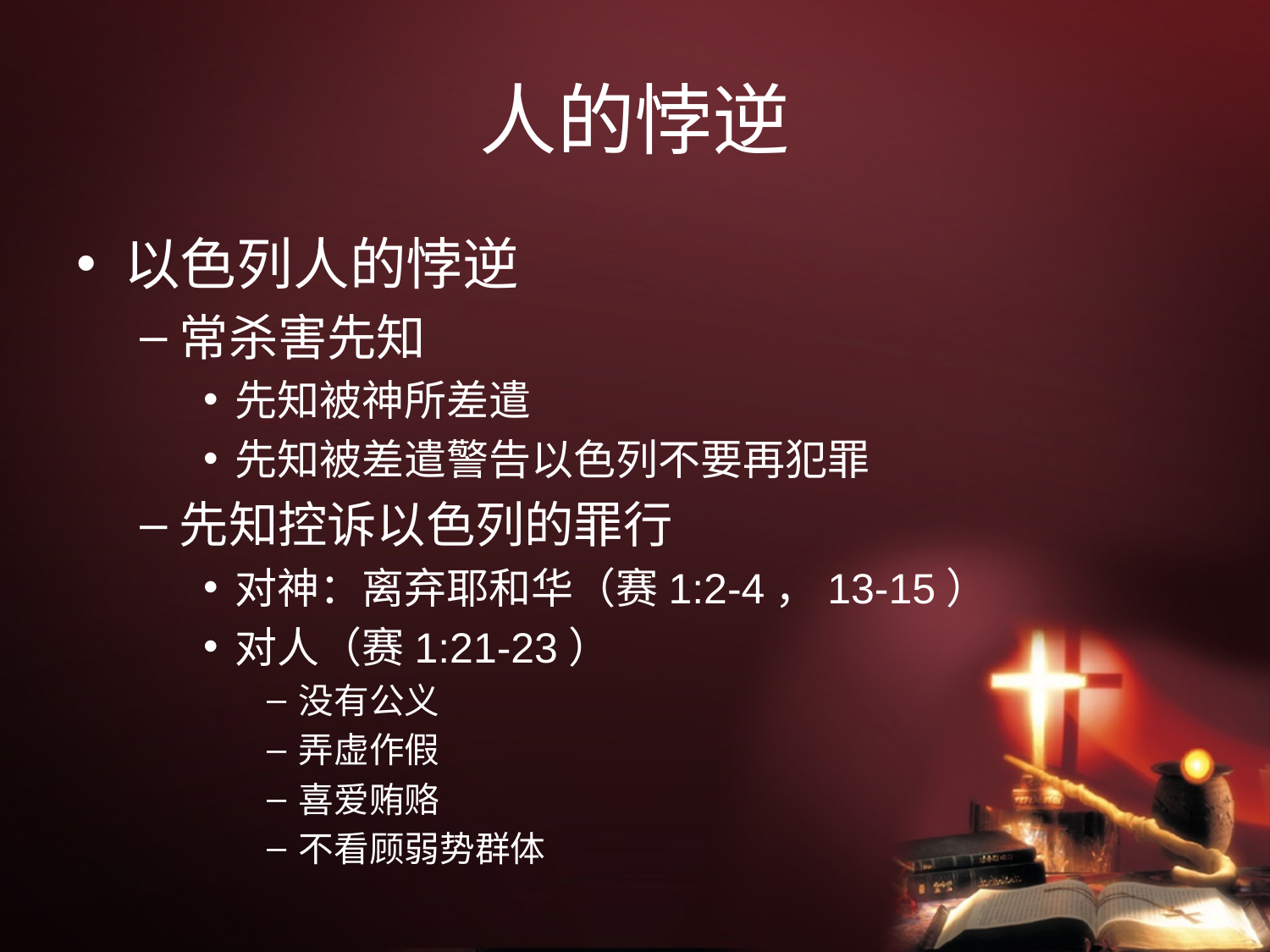

# 人的悖逆
以色列人的悖逆
常杀害先知
先知被神所差遣
先知被差遣警告以色列不要再犯罪
先知控诉以色列的罪行
对神：离弃耶和华（赛1:2-4，13-15）
对人（赛1:21-23）
没有公义
弄虚作假
喜爱贿赂
不看顾弱势群体